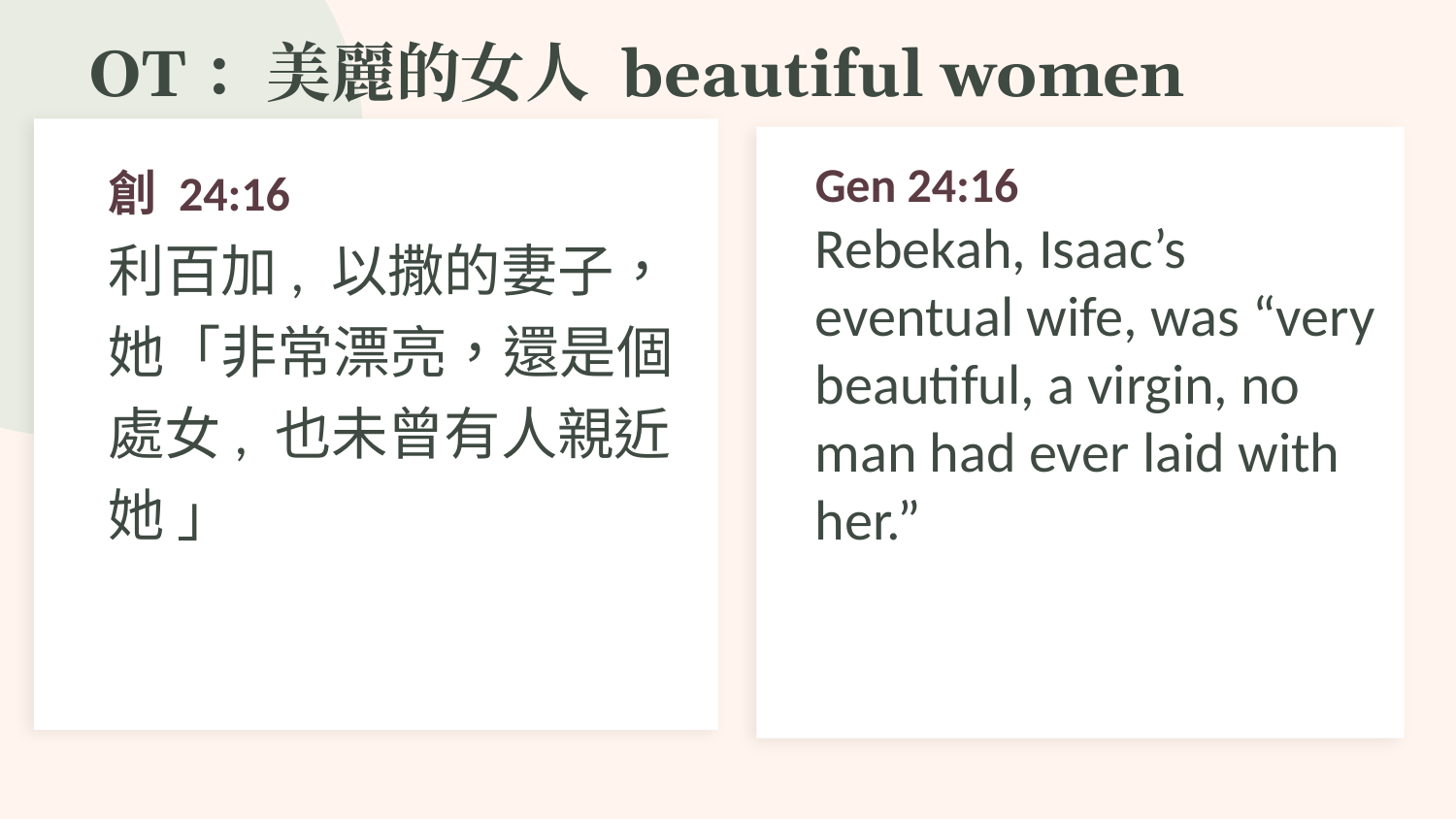

OT：美麗的女人 beautiful women

Gen 24:16
Rebekah, Isaac’s eventual wife, was “very beautiful, a virgin, no man had ever laid with her.”
創 24:16
利百加, 以撒的妻子，她「非常漂亮，還是個處女, 也未曾有人親近她 」